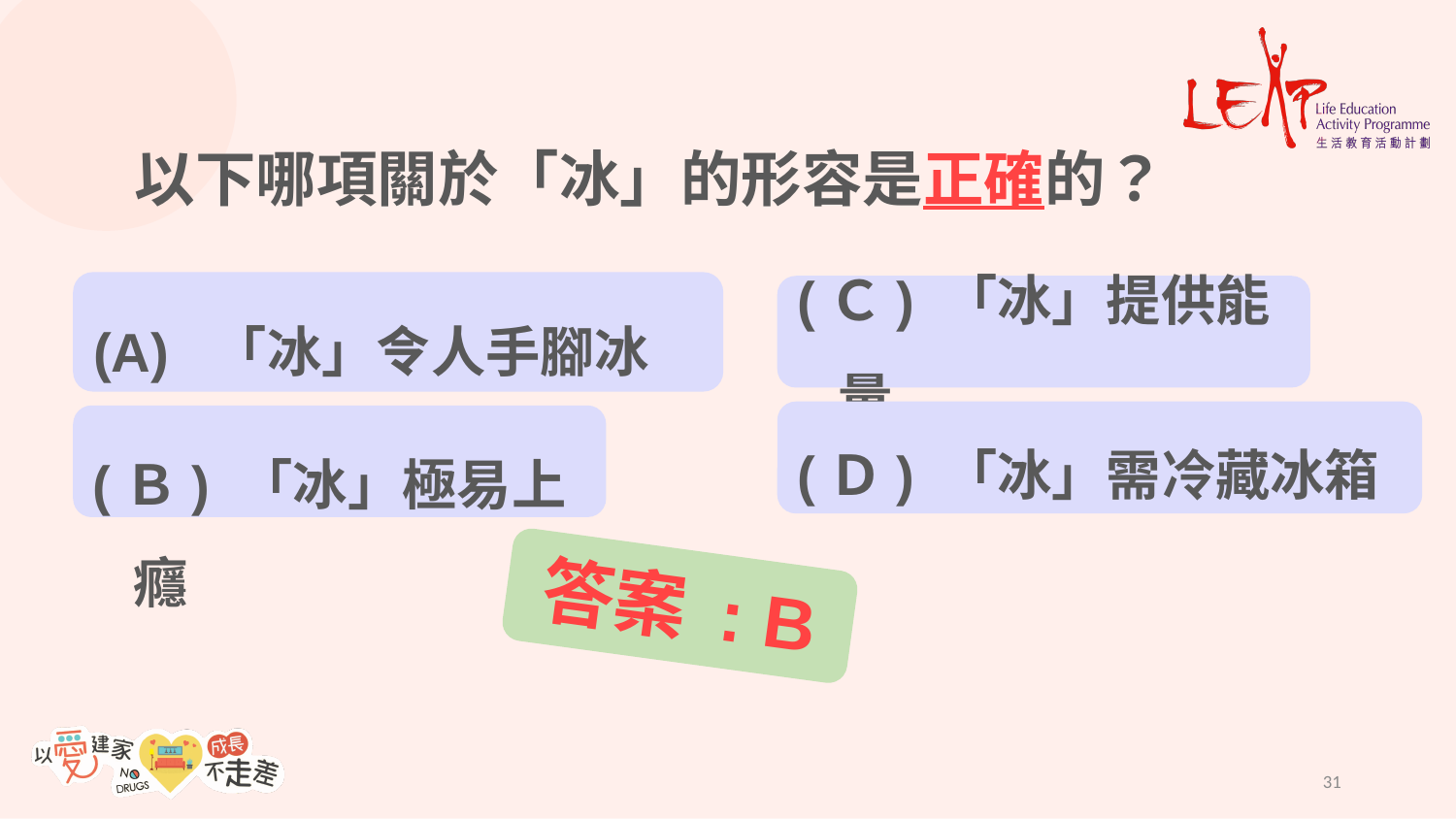

以下哪項關於「冰」的形容是正確的？
(A)  「冰」令人手腳冰冷
(Ｃ) 「冰」提供能量
(Ｄ) 「冰」需冷藏冰箱
(Ｂ) 「冰」極易上癮
答案 : B
31